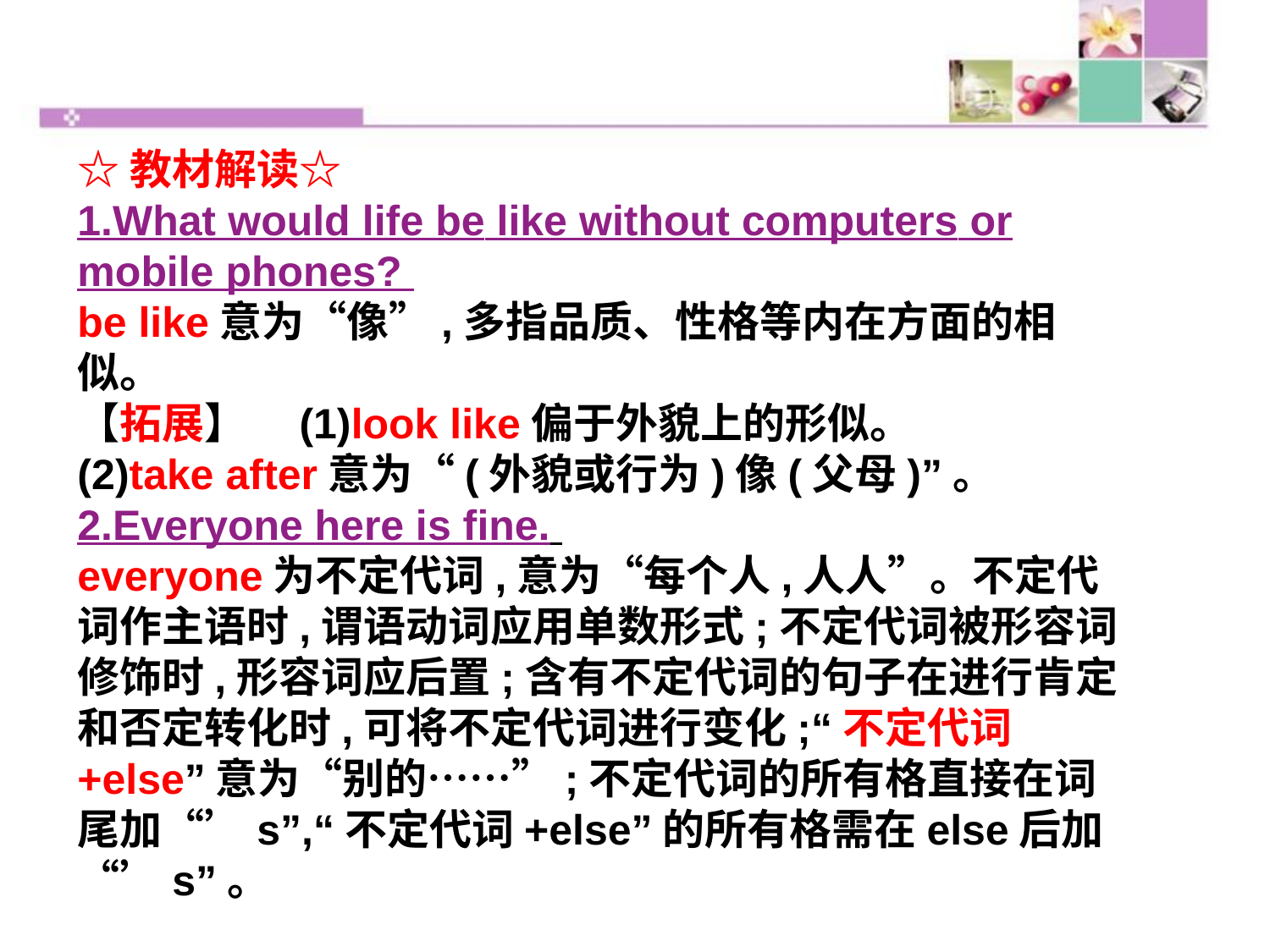

☆教材解读☆
1.What would life be like without computers or mobile phones?
be like意为“像”,多指品质、性格等内在方面的相似。
【拓展】　(1)look like偏于外貌上的形似。
(2)take after意为“(外貌或行为)像(父母)”。
2.Everyone here is fine.
everyone为不定代词,意为“每个人,人人”。不定代词作主语时,谓语动词应用单数形式;不定代词被形容词修饰时,形容词应后置;含有不定代词的句子在进行肯定和否定转化时,可将不定代词进行变化;“不定代词+else”意为“别的……”;不定代词的所有格直接在词尾加“’s”,“不定代词+else”的所有格需在else后加“’s”。